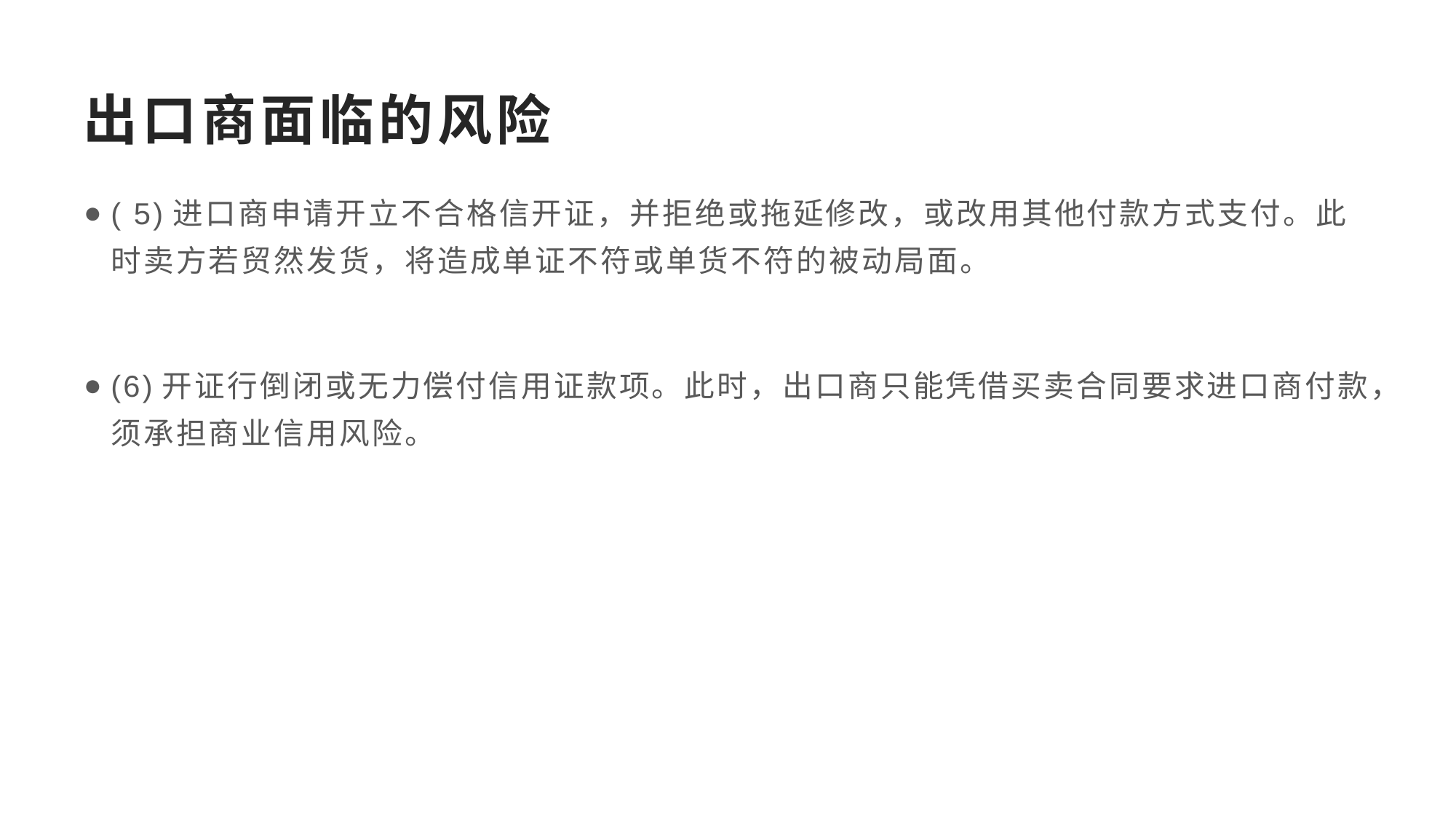

出口商面临的风险
( 5)进口商申请开立不合格信开证，并拒绝或拖延修改，或改用其他付款方式支付。此时卖方若贸然发货，将造成单证不符或单货不符的被动局面。

(6)开证行倒闭或无力偿付信用证款项。此时，出口商只能凭借买卖合同要求进口商付款，须承担商业信用风险。